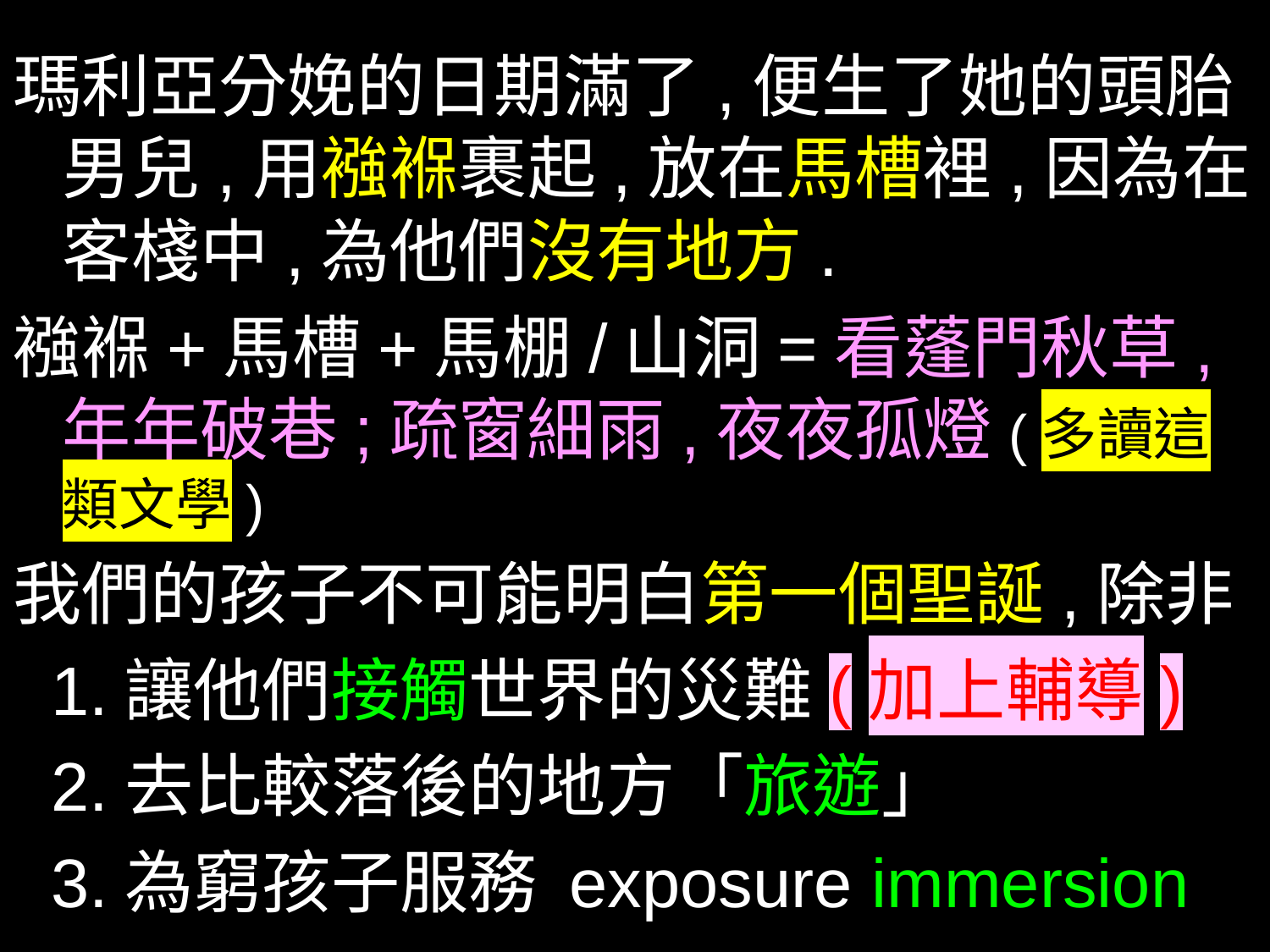

瑪利亞分娩的日期滿了,便生了她的頭胎男兒,用襁褓裹起,放在馬槽裡,因為在客棧中,為他們沒有地方.
襁褓+馬槽+馬棚/山洞=看蓬門秋草,年年破巷;疏窗細雨,夜夜孤燈(多讀這類文學)
我們的孩子不可能明白第一個聖誕,除非
  1.讓他們接觸世界的災難(加上輔導)
  2.去比較落後的地方「旅遊」
  3.為窮孩子服務 exposure immersion